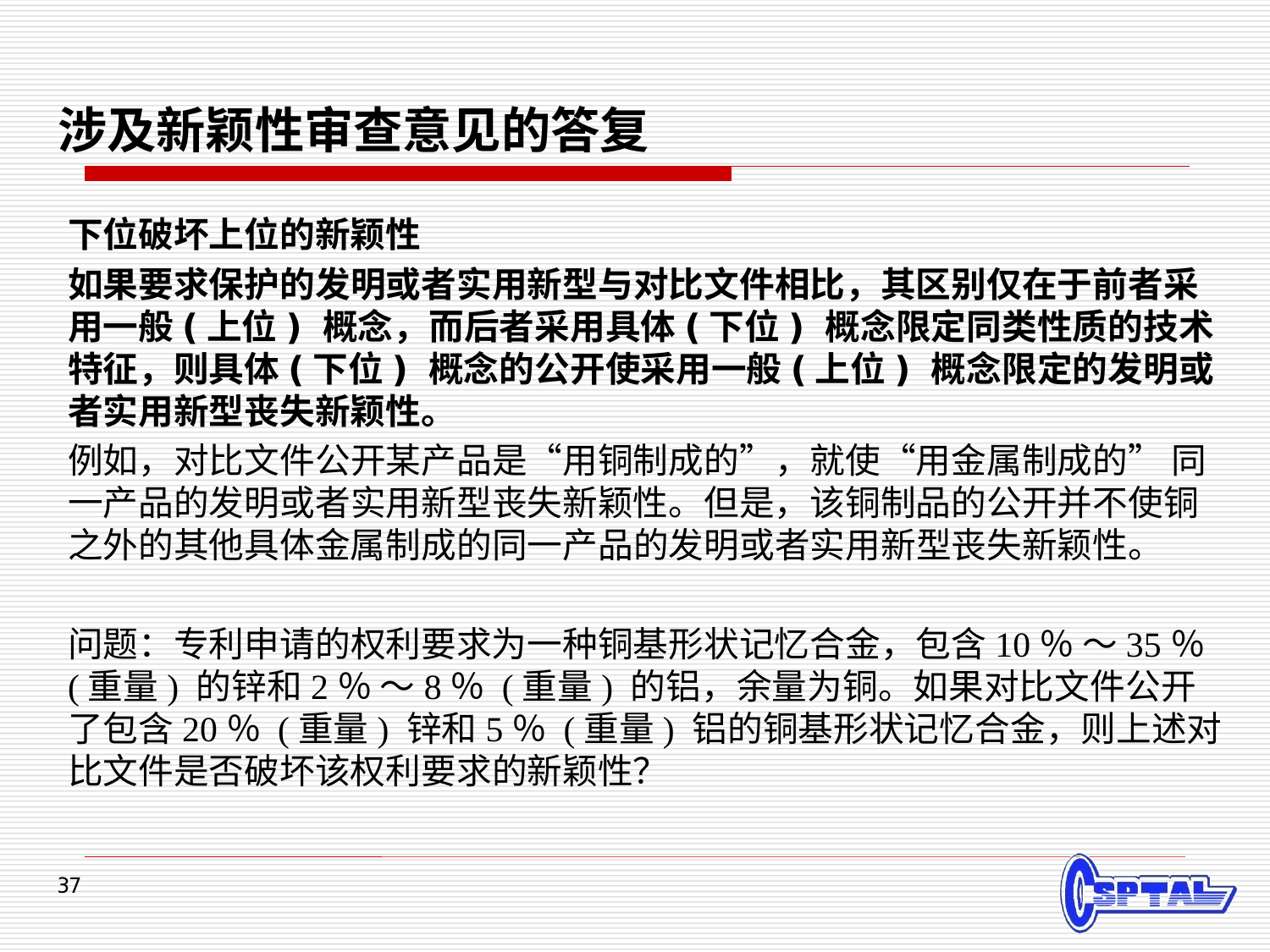

# 涉及新颖性审查意见的答复
下位破坏上位的新颖性
如果要求保护的发明或者实用新型与对比文件相比，其区别仅在于前者采用一般(上位) 概念，而后者采用具体(下位) 概念限定同类性质的技术特征，则具体(下位) 概念的公开使采用一般(上位) 概念限定的发明或者实用新型丧失新颖性。
例如，对比文件公开某产品是“用铜制成的”，就使“用金属制成的” 同一产品的发明或者实用新型丧失新颖性。但是，该铜制品的公开并不使铜之外的其他具体金属制成的同一产品的发明或者实用新型丧失新颖性。

问题：专利申请的权利要求为一种铜基形状记忆合金，包含10％ ～35％ (重量) 的锌和2％ ～8％ (重量) 的铝，余量为铜。如果对比文件公开了包含20％ (重量) 锌和5％ (重量) 铝的铜基形状记忆合金，则上述对比文件是否破坏该权利要求的新颖性？

37